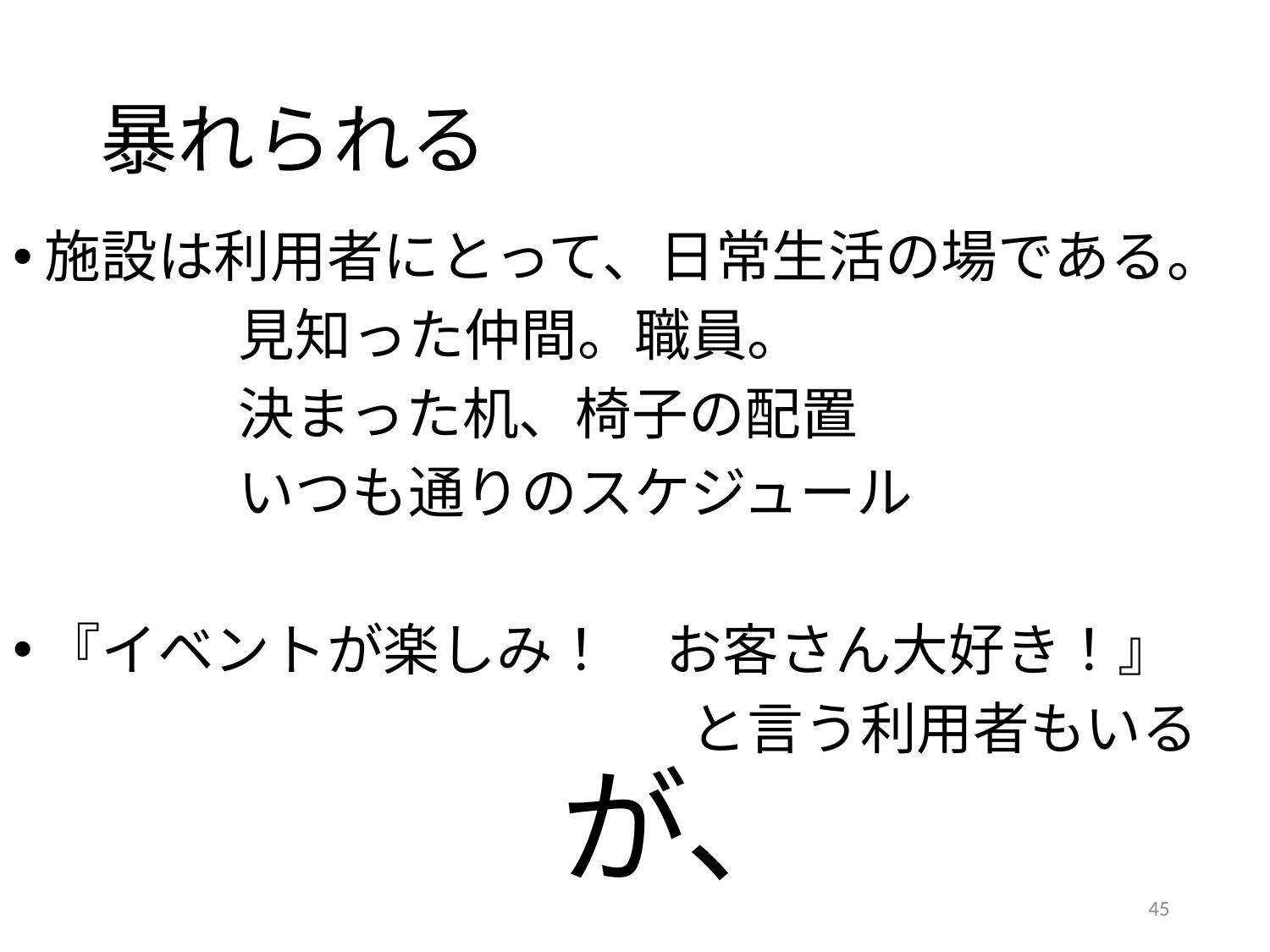

# 暴れられる
施設は利用者にとって、日常生活の場である。
　　　　見知った仲間。職員。
　　　　決まった机、椅子の配置
　　　　いつも通りのスケジュール

『イベントが楽しみ！　お客さん大好き！』
　　　　　　　　　　　　と言う利用者もいる

が、
45